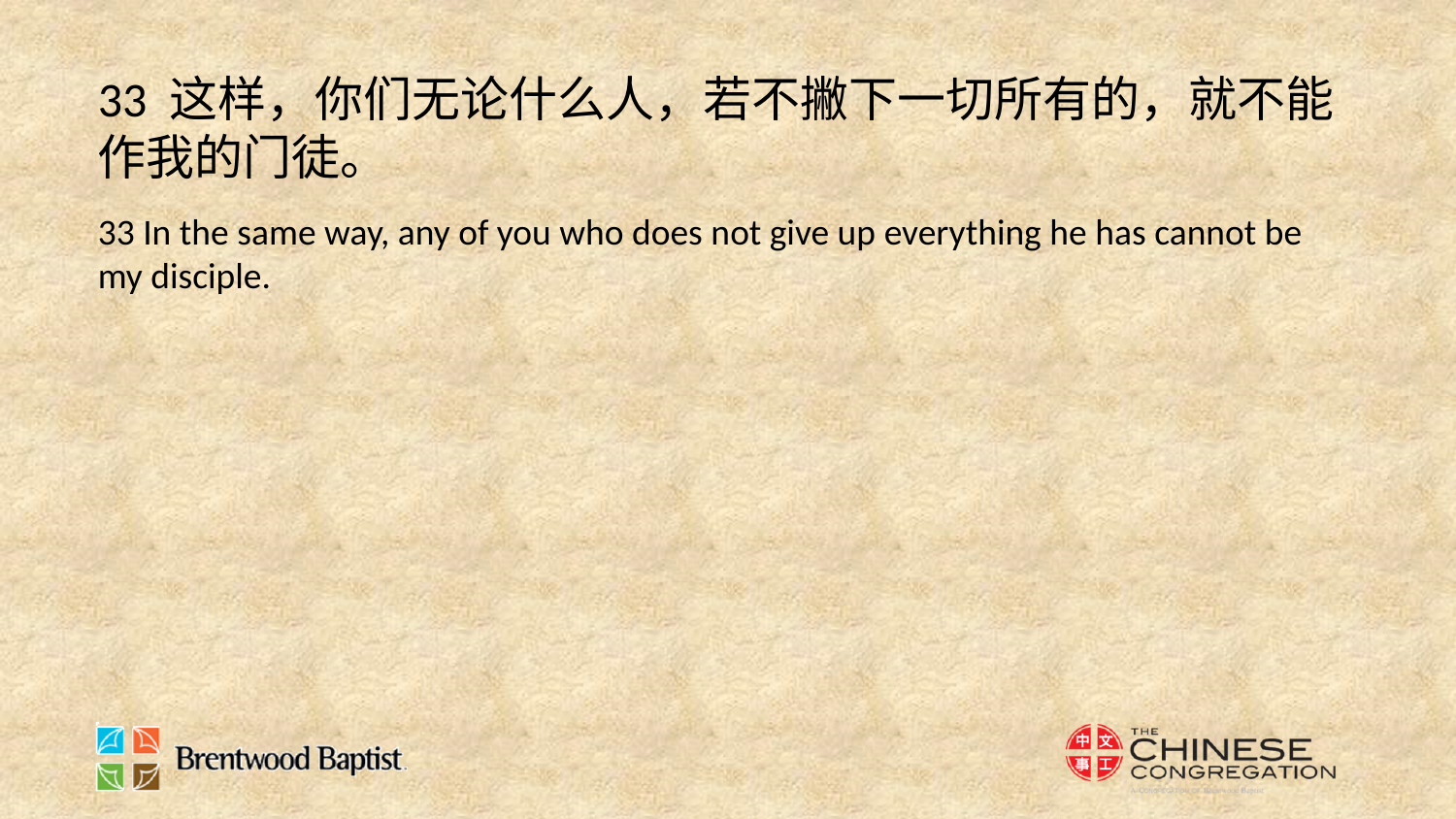

33 这样，你们无论什么人，若不撇下一切所有的，就不能作我的门徒。

33 In the same way, any of you who does not give up everything he has cannot be my disciple.